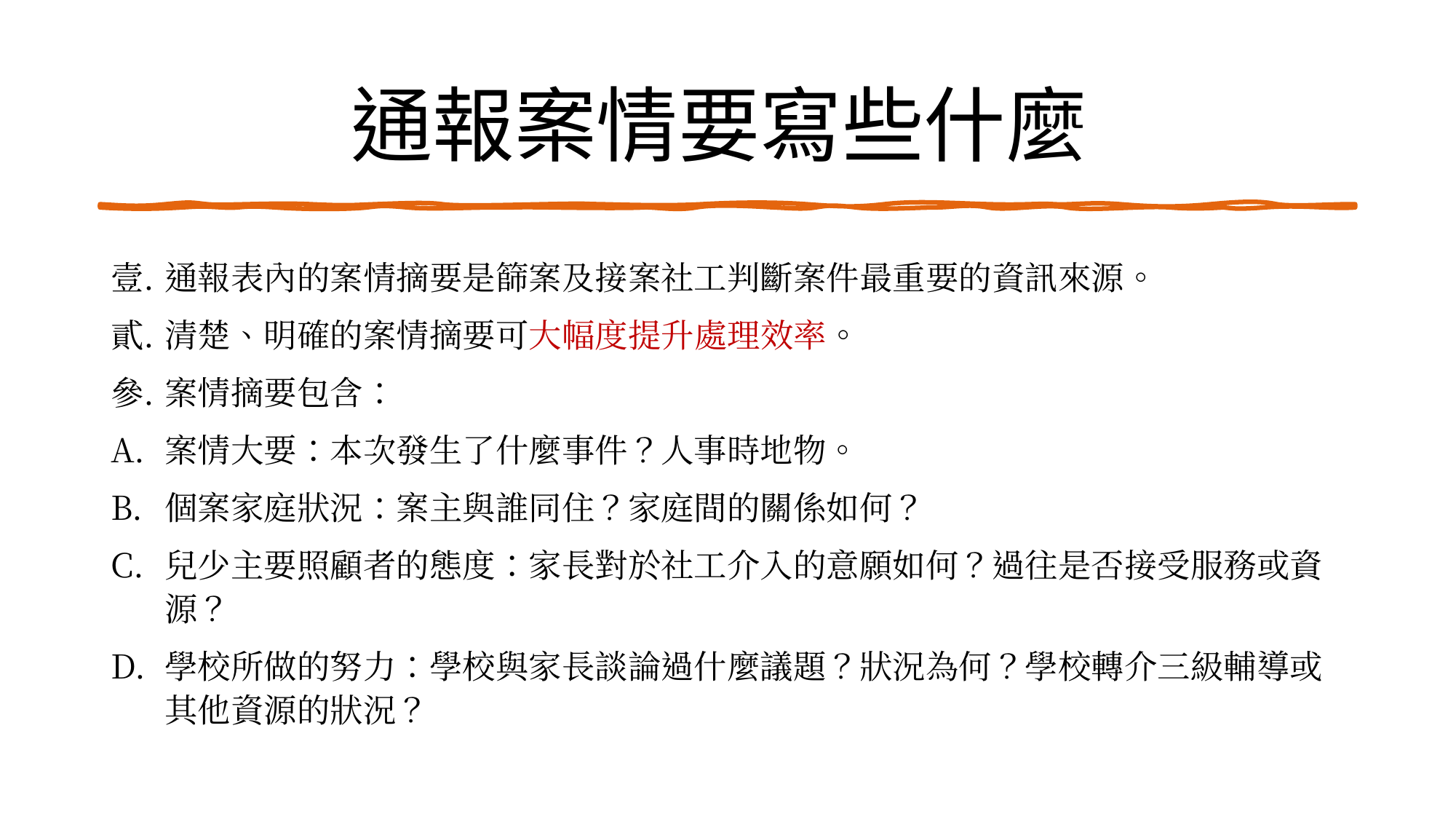

# 通報案情要寫些什麼
通報表內的案情摘要是篩案及接案社工判斷案件最重要的資訊來源。
清楚、明確的案情摘要可大幅度提升處理效率。
案情摘要包含：
案情大要：本次發生了什麼事件？人事時地物。
個案家庭狀況：案主與誰同住？家庭間的關係如何？
兒少主要照顧者的態度：家長對於社工介入的意願如何？過往是否接受服務或資源？
學校所做的努力：學校與家長談論過什麼議題？狀況為何？學校轉介三級輔導或其他資源的狀況？